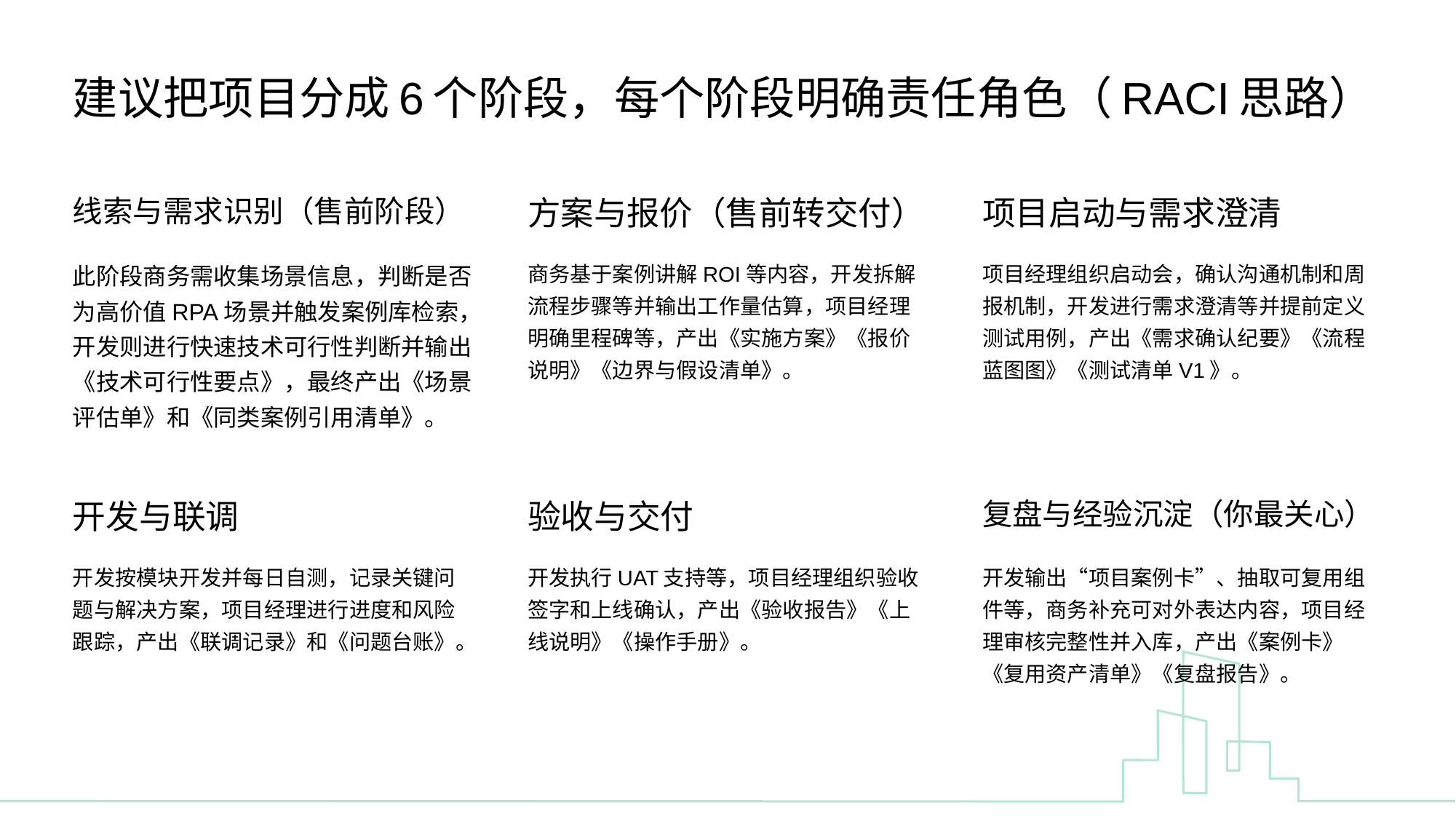

建议把项目分成6个阶段，每个阶段明确责任角色（RACI思路）
线索与需求识别（售前阶段）
方案与报价（售前转交付）
项目启动与需求澄清
此阶段商务需收集场景信息，判断是否为高价值RPA场景并触发案例库检索，开发则进行快速技术可行性判断并输出《技术可行性要点》，最终产出《场景评估单》和《同类案例引用清单》。
商务基于案例讲解ROI等内容，开发拆解流程步骤等并输出工作量估算，项目经理明确里程碑等，产出《实施方案》《报价说明》《边界与假设清单》。
项目经理组织启动会，确认沟通机制和周报机制，开发进行需求澄清等并提前定义测试用例，产出《需求确认纪要》《流程蓝图图》《测试清单V1》。
开发与联调
验收与交付
复盘与经验沉淀（你最关心）
开发按模块开发并每日自测，记录关键问题与解决方案，项目经理进行进度和风险跟踪，产出《联调记录》和《问题台账》。
开发执行UAT支持等，项目经理组织验收签字和上线确认，产出《验收报告》《上线说明》《操作手册》。
开发输出“项目案例卡”、抽取可复用组件等，商务补充可对外表达内容，项目经理审核完整性并入库，产出《案例卡》《复用资产清单》《复盘报告》。